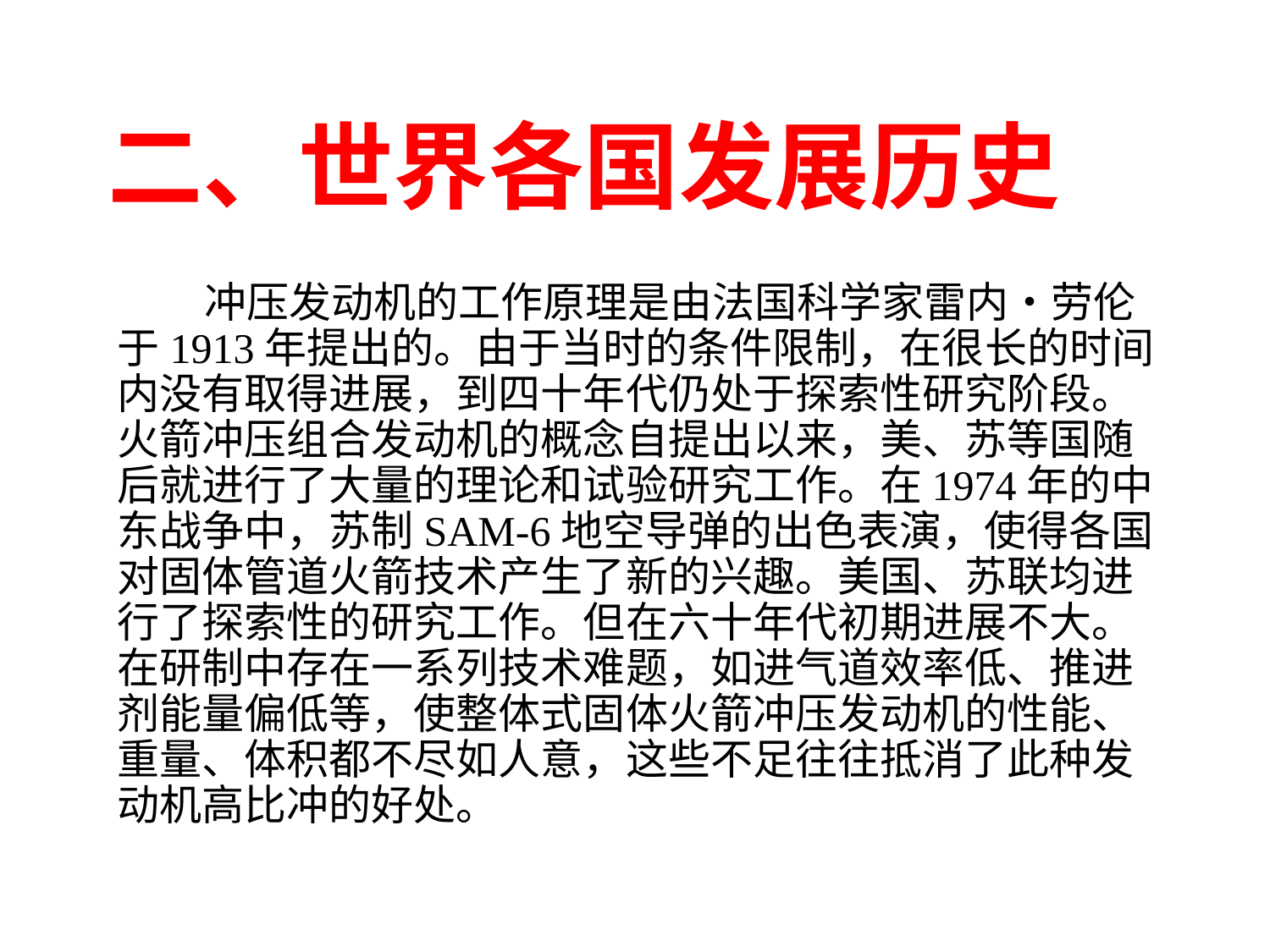

# 二、世界各国发展历史
冲压发动机的工作原理是由法国科学家雷内•劳伦于1913年提出的。由于当时的条件限制，在很长的时间内没有取得进展，到四十年代仍处于探索性研究阶段。火箭冲压组合发动机的概念自提出以来，美、苏等国随后就进行了大量的理论和试验研究工作。在1974年的中东战争中，苏制SAM-6地空导弹的出色表演，使得各国对固体管道火箭技术产生了新的兴趣。美国、苏联均进行了探索性的研究工作。但在六十年代初期进展不大。在研制中存在一系列技术难题，如进气道效率低、推进剂能量偏低等，使整体式固体火箭冲压发动机的性能、重量、体积都不尽如人意，这些不足往往抵消了此种发动机高比冲的好处。